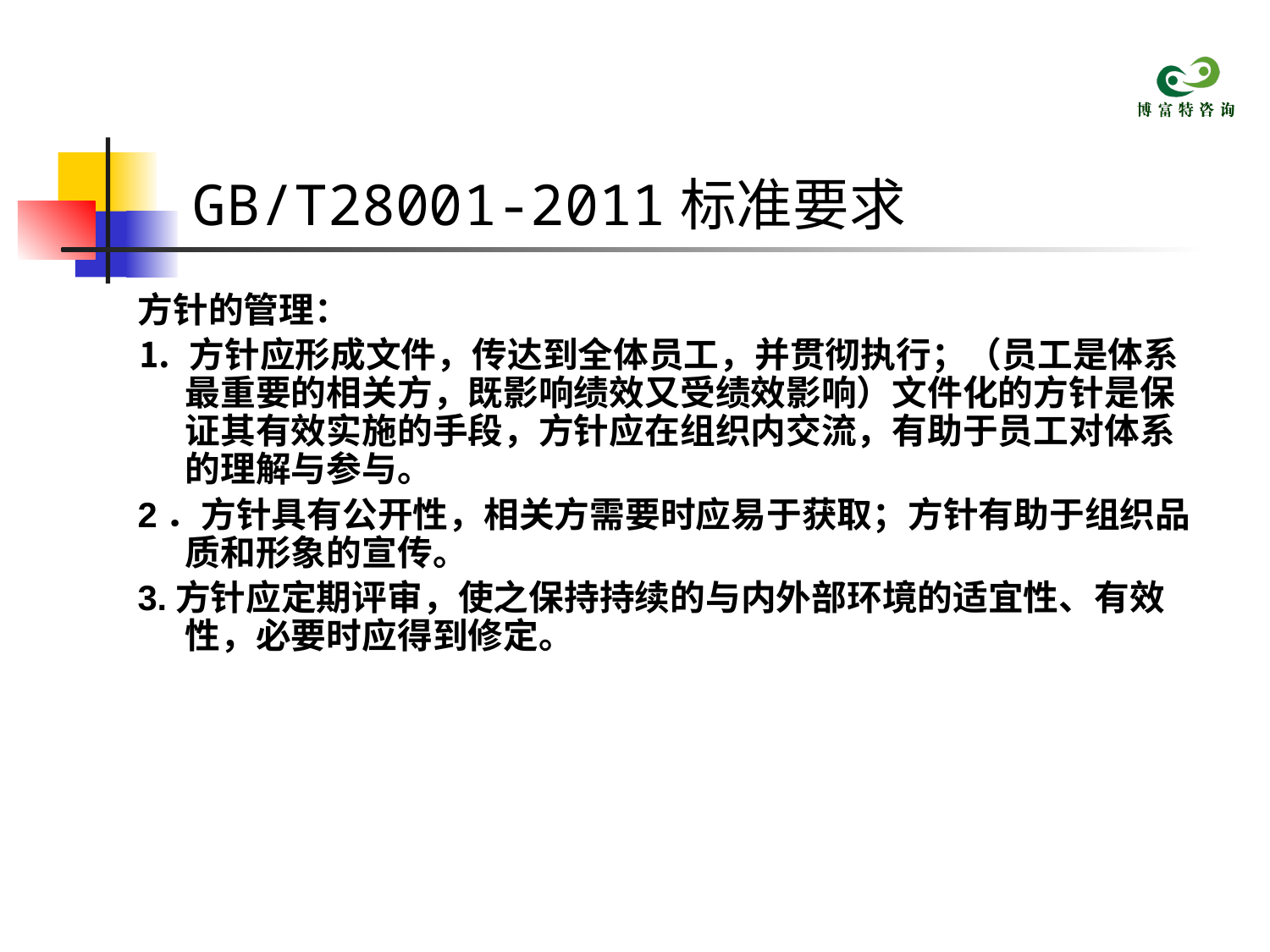

# GB/T28001-2011标准要求
方针的管理：
⒈ 方针应形成文件，传达到全体员工，并贯彻执行；（员工是体系最重要的相关方，既影响绩效又受绩效影响）文件化的方针是保证其有效实施的手段，方针应在组织内交流，有助于员工对体系的理解与参与。
2．方针具有公开性，相关方需要时应易于获取；方针有助于组织品质和形象的宣传。
3.方针应定期评审，使之保持持续的与内外部环境的适宜性、有效性，必要时应得到修定。
24